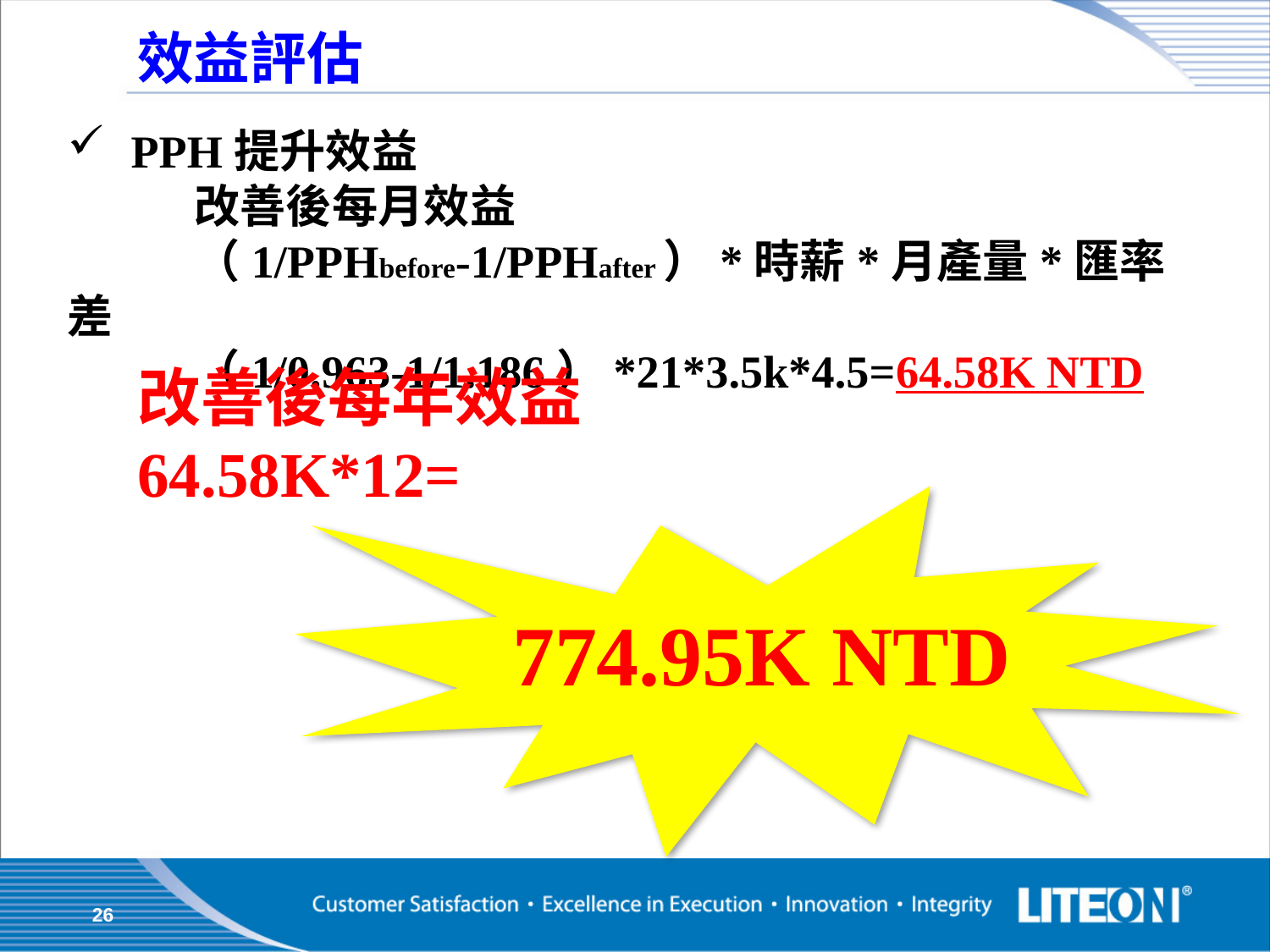

# 效益評估
PPH提升效益
	改善後每月效益
	（1/PPHbefore-1/PPHafter）*時薪*月產量*匯率差
	（1/0.963-1/1.186）*21*3.5k*4.5=64.58K NTD
改善後每年效益
64.58K*12=
774.95K NTD
26